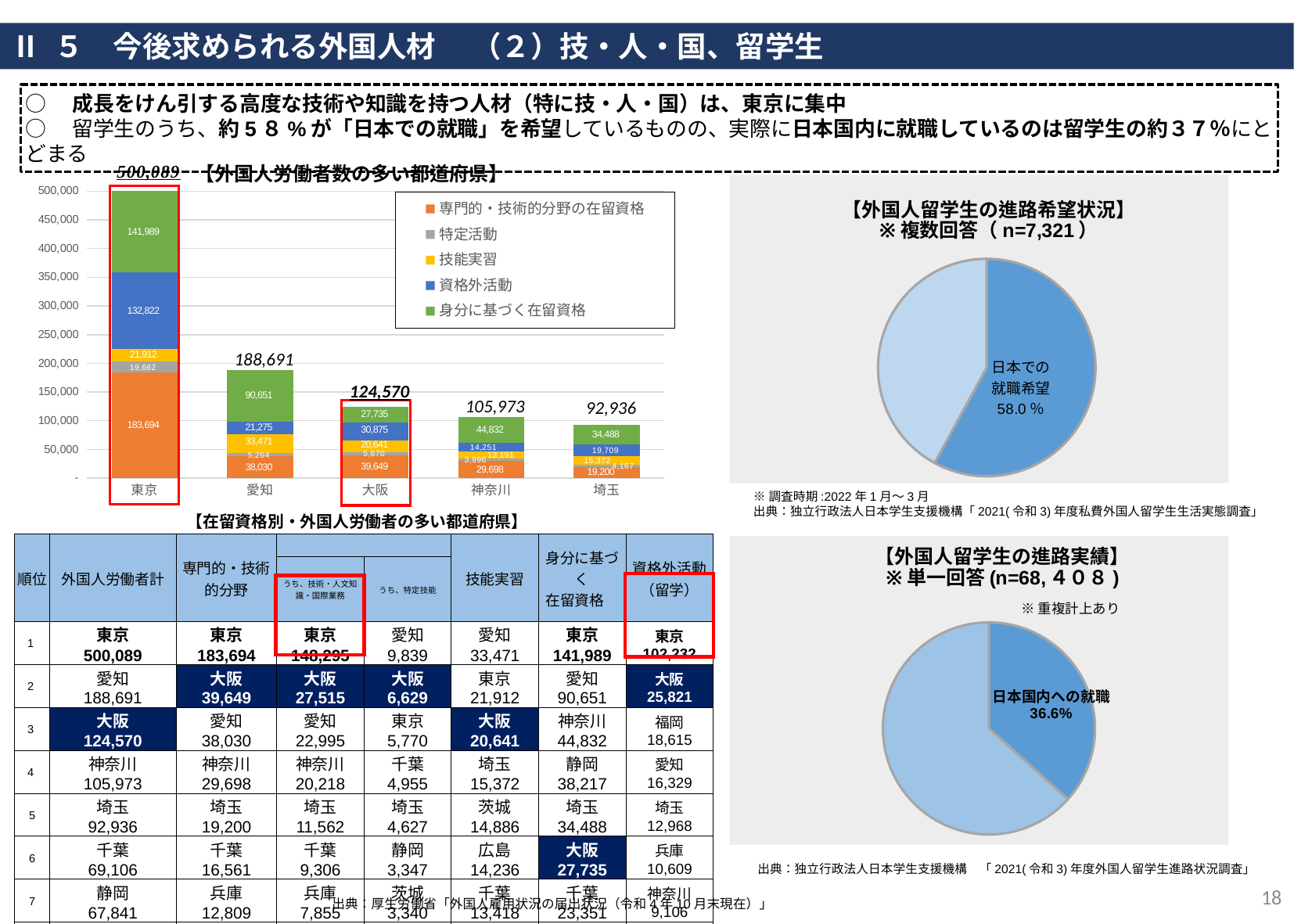

Ⅱ ５　今後求められる外国人材　 （２）技・人・国、留学生
○　成長をけん引する高度な技術や知識を持つ人材（特に技・人・国）は、東京に集中
○　留学生のうち、約5８%が「日本での就職」を希望​しているものの、実際に日本国内に就職しているのは留学生の約３７％にとどまる

### Chart: 【外国人労働者数の多い都道府県】

| Category | 専門的・技術的分野の在留資格 | 特定活動 | 技能実習 | 資格外活動 | 身分に基づく在留資格　 |
|---|---|---|---|---|---|
| 東京 | 183694.0 | 19662.0 | 21912.0 | 132822.0 | 141989.0 |
| 愛知 | 38030.0 | 5264.0 | 33471.0 | 21275.0 | 90651.0 |
| 大阪 | 39649.0 | 5670.0 | 20641.0 | 30875.0 | 27735.0 |
| 神奈川 | 29698.0 | 3996.0 | 13191.0 | 14251.0 | 44832.0 |
| 埼玉 | 19200.0 | 4167.0 | 15372.0 | 19709.0 | 34488.0 |

### Chart: 【外国人留学生の進路希望状況】
※複数回答（n=7,321）

| Category |  |  |
|---|---|---|
| 日本での
就職希望 | 4243.0 | 0.5795656331102308 |
| それ以外希望 | 3078.0 | 0.42043436688976915 |
188,691
124,570
105,973
92,936

※調査時期:2022年1月～3月
出典：独立行政法人日本学生支援機構「2021(令和3)年度私費外国人留学生生活実態調査」
【在留資格別・外国人労働者の多い都道府県】
| 順位 | 外国人労働者計 | 専門的・技術的分野 |  |  | 技能実習 | 身分に基づく 在留資格 | 資格外活動 （留学） |
| --- | --- | --- | --- | --- | --- | --- | --- |
|  |  |  | うち、技術・人文知識・国際業務 | うち、特定技能 |  |  |  |
| 1 | 東京 500,089 | 東京 183,694 | 東京 148,295 | 愛知 9,839 | 愛知 33,471 | 東京 141,989 | 東京 102,232 |
| 2 | 愛知 188,691 | 大阪 39,649 | 大阪 27,515 | 大阪 6,629 | 東京 21,912 | 愛知 90,651 | 大阪 25,821 |
| 3 | 大阪 124,570 | 愛知 38,030 | 愛知 22,995 | 東京 5,770 | 大阪 20,641 | 神奈川 44,832 | 福岡 18,615 |
| 4 | 神奈川 105,973 | 神奈川 29,698 | 神奈川 20,218 | 千葉 4,955 | 埼玉 15,372 | 静岡 38,217 | 愛知 16,329 |
| 5 | 埼玉 92,936 | 埼玉 19,200 | 埼玉 11,562 | 埼玉 4,627 | 茨城 14,886 | 埼玉 34,488 | 埼玉 12,968 |
| 6 | 千葉 69,106 | 千葉 16,561 | 千葉 9,306 | 静岡 3,347 | 広島 14,236 | 大阪 27,735 | 兵庫 10,609 |
| 7 | 静岡 67,841 | 兵庫 12,809 | 兵庫 7,855 | 茨城 3,340 | 千葉 13,418 | 千葉 23,351 | 神奈川 9,106 |
| 全国 | 1,822,725 | 479,949 | 318,850 | 79,054 | 343,254 | 595,207 | 258,636 |

[unsupported chart]

※重複計上あり
出典：独立行政法人日本学生支援機構　「2021(令和3)年度外国人留学生進路状況調査」

18
出典：厚生労働省「外国人雇用状況の届出状況（令和4年10月末現在）」